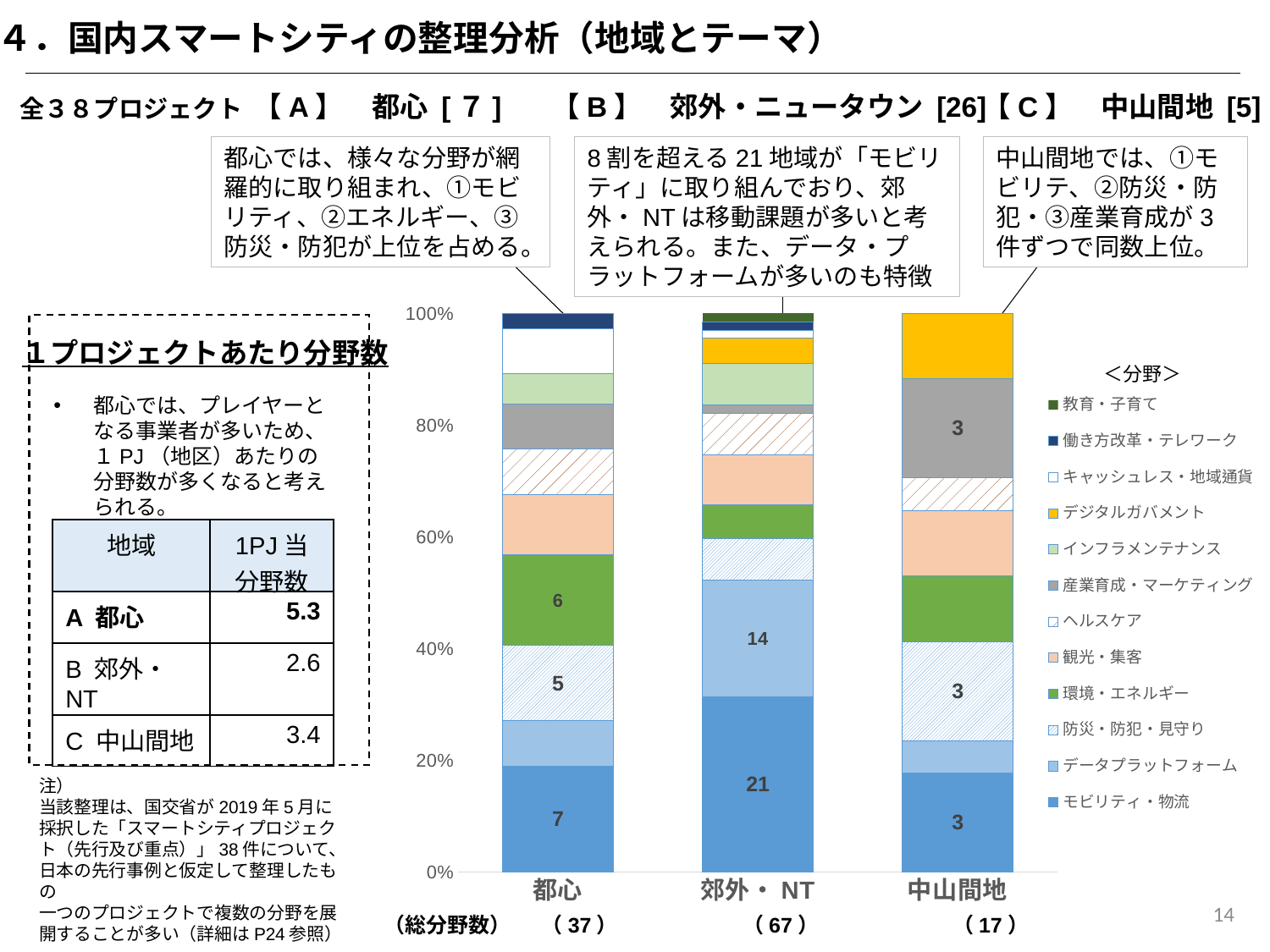

４．国内スマートシティの整理分析（地域とテーマ）
【A】　都心 [７]
【B】　郊外・ニュータウン [26]
【C】　中山間地 [5]
全３８プロジェクト
都心では、様々な分野が網羅的に取り組まれ、①モビリティ、②エネルギー、③防災・防犯が上位を占める。
8割を超える21地域が「モビリティ」に取り組んでおり、郊外・NTは移動課題が多いと考えられる。また、データ・プラットフォームが多いのも特徴
中山間地では、①モビリテ、②防災・防犯・③産業育成が3件ずつで同数上位。

### Chart

| Category | モビリティ・物流 | データプラットフォーム | 防災・防犯・見守り | 環境・エネルギー | 観光・集客 | ヘルスケア | 産業育成・マーケティング | インフラメンテナンス | デジタルガバメント | キャッシュレス・地域通貨 | 働き方改革・テレワーク | 教育・子育て |
|---|---|---|---|---|---|---|---|---|---|---|---|---|
| 都心 | 7.0 | 3.0 | 5.0 | 6.0 | 4.0 | 3.0 | 3.0 | 2.0 | 0.0 | 3.0 | 1.0 | 0.0 |
| 郊外・NT | 21.0 | 14.0 | 5.0 | 4.0 | 6.0 | 5.0 | 1.0 | 5.0 | 3.0 | 1.0 | 1.0 | 1.0 |
| 中山間地 | 3.0 | 1.0 | 3.0 | 2.0 | 2.0 | 1.0 | 3.0 | 0.0 | 2.0 | 0.0 | 0.0 | 0.0 |
１プロジェクトあたり分野数
＜分野＞
都心では、プレイヤーとなる事業者が多いため、１PJ（地区）あたりの分野数が多くなると考えられる。
| 地域 | 1PJ当 分野数 |
| --- | --- |
| A 都心 | 5.3 |
| B 郊外・NT | 2.6 |
| C 中山間地 | 3.4 |
注）
当該整理は、国交省が2019年5月に採択した「スマートシティプロジェクト（先行及び重点）」38件について、日本の先行事例と仮定して整理したもの
一つのプロジェクトで複数の分野を展開することが多い（詳細はP24参照）
14
（総分野数）
（37）
（67）
（17）